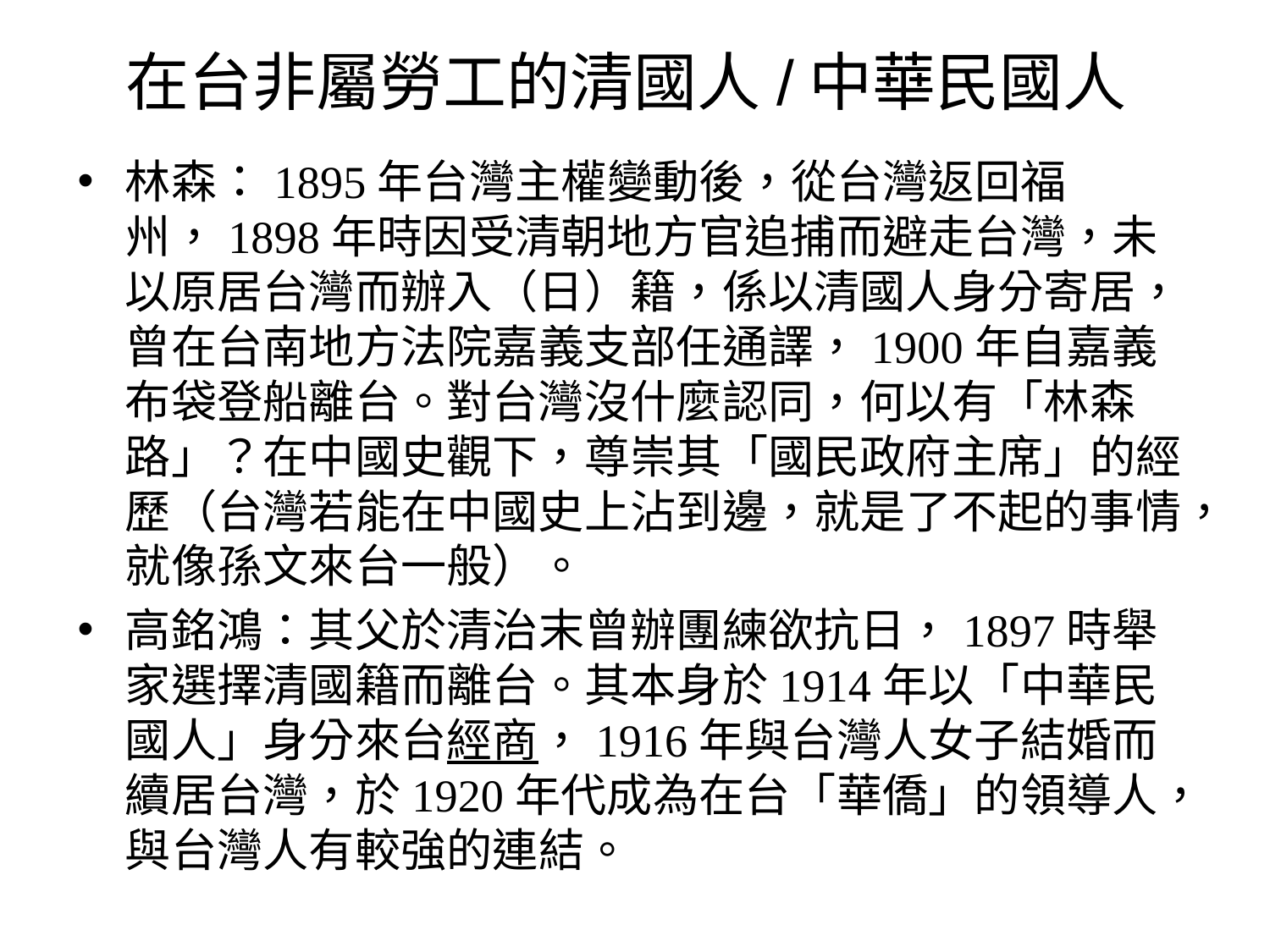

# 在台非屬勞工的清國人/中華民國人
林森：1895年台灣主權變動後，從台灣返回福州，1898年時因受清朝地方官追捕而避走台灣，未以原居台灣而辦入（日）籍，係以清國人身分寄居，曾在台南地方法院嘉義支部任通譯，1900年自嘉義布袋登船離台。對台灣沒什麼認同，何以有「林森路」？在中國史觀下，尊崇其「國民政府主席」的經歷（台灣若能在中國史上沾到邊，就是了不起的事情，就像孫文來台一般）。
高銘鴻：其父於清治末曾辦團練欲抗日，1897時舉家選擇清國籍而離台。其本身於1914年以「中華民國人」身分來台經商，1916年與台灣人女子結婚而續居台灣，於1920年代成為在台「華僑」的領導人，與台灣人有較強的連結。